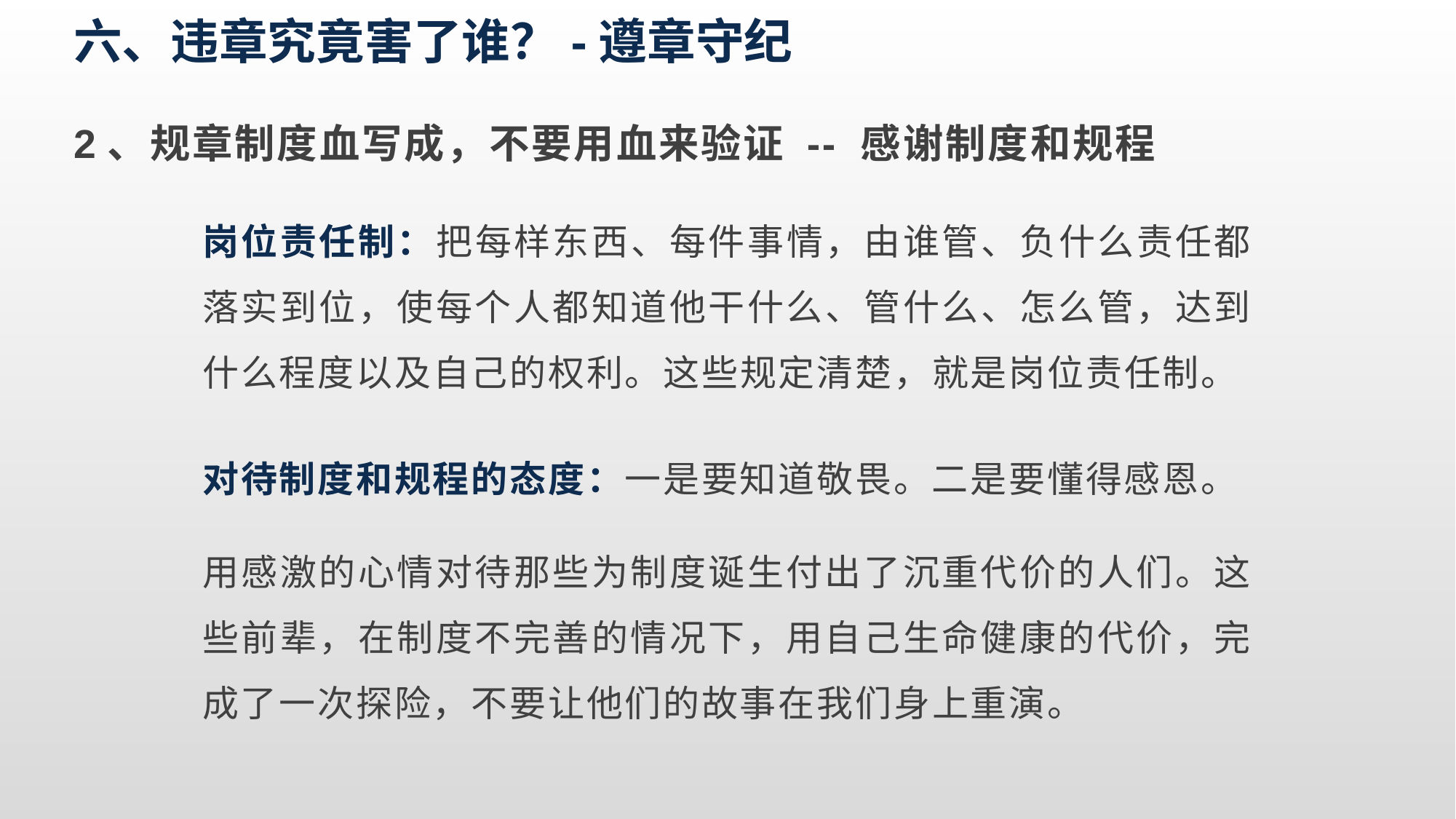

六、违章究竟害了谁？-遵章守纪
2、规章制度血写成，不要用血来验证 -- 感谢制度和规程
岗位责任制：把每样东西、每件事情，由谁管、负什么责任都落实到位，使每个人都知道他干什么、管什么、怎么管，达到什么程度以及自己的权利。这些规定清楚，就是岗位责任制。
对待制度和规程的态度：一是要知道敬畏。二是要懂得感恩。
用感激的心情对待那些为制度诞生付出了沉重代价的人们。这些前辈，在制度不完善的情况下，用自己生命健康的代价，完成了一次探险，不要让他们的故事在我们身上重演。